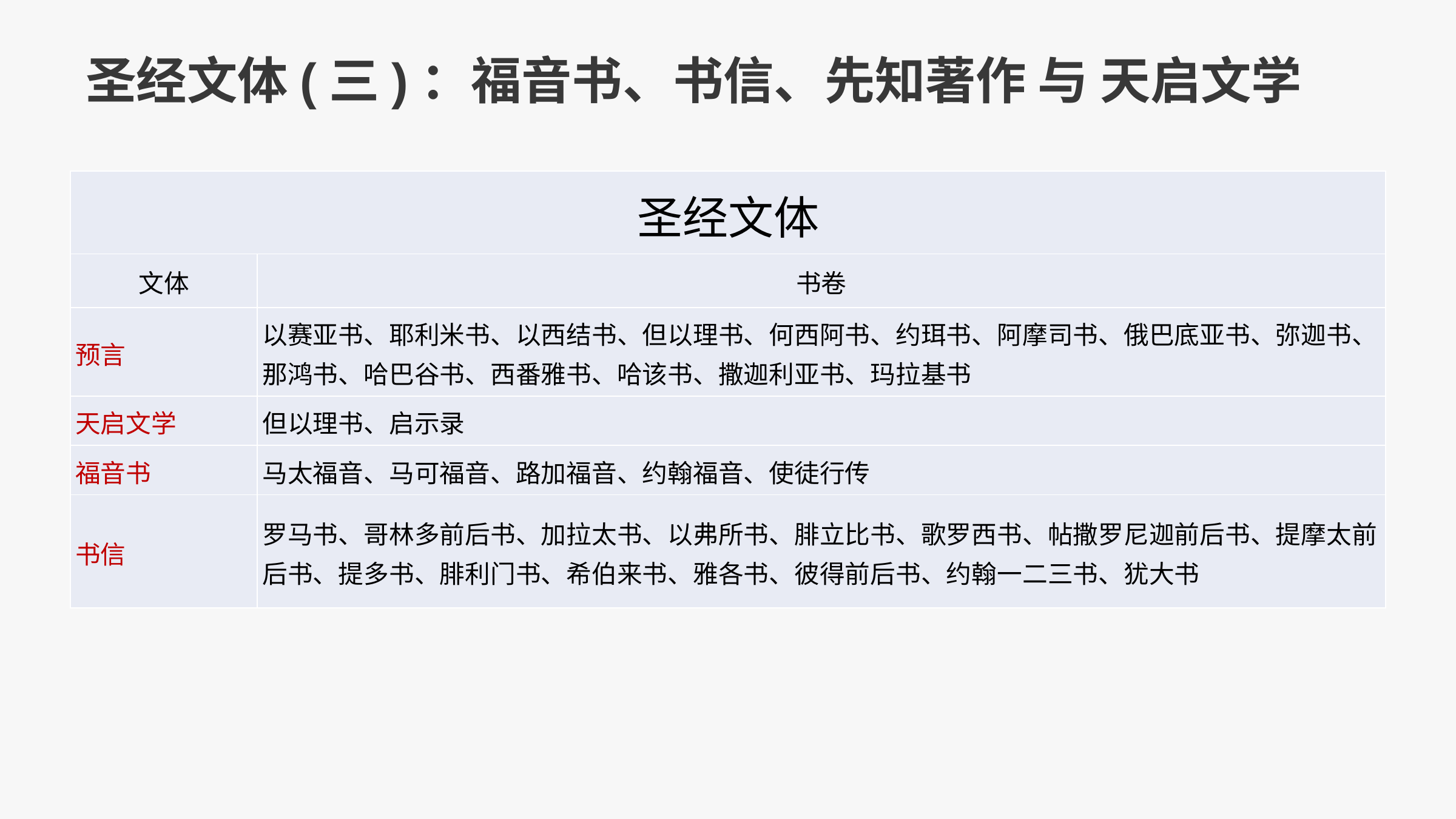

圣经文体(三)：福音书、书信、先知著作 与 天启文学
| 圣经文体 |  |
| --- | --- |
| 文体 | 书卷 |
| 预言 | 以赛亚书、耶利米书、以西结书、但以理书、何西阿书、约珥书、阿摩司书、俄巴底亚书、弥迦书、那鸿书、哈巴谷书、西番雅书、哈该书、撒迦利亚书、玛拉基书 |
| 天启文学 | 但以理书、启示录 |
| 福音书 | 马太福音、马可福音、路加福音、约翰福音、使徒行传 |
| 书信 | 罗马书、哥林多前后书、加拉太书、以弗所书、腓立比书、歌罗西书、帖撒罗尼迦前后书、提摩太前后书、提多书、腓利门书、希伯来书、雅各书、彼得前后书、约翰一二三书、犹大书 |